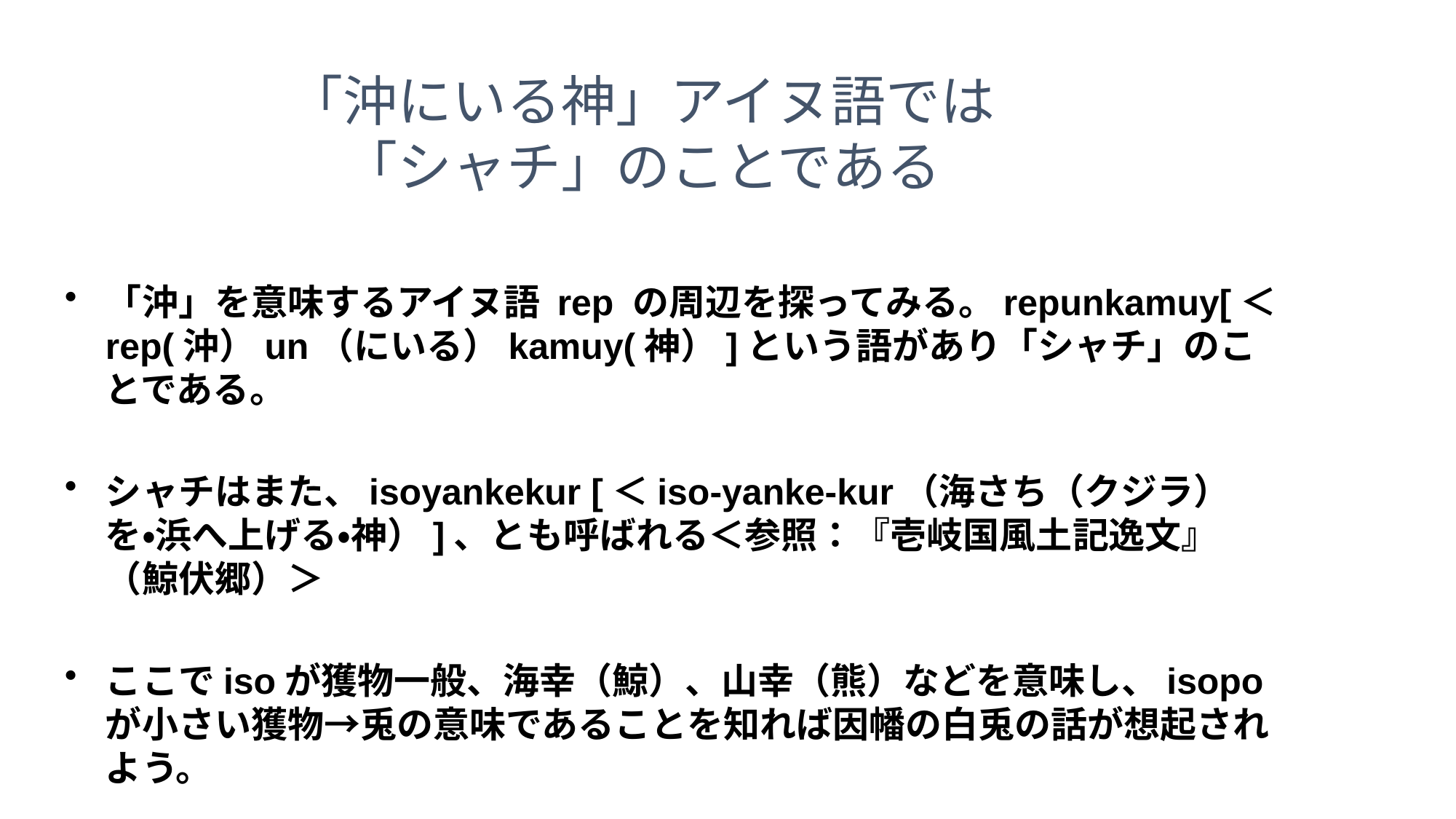

「沖にいる神」アイヌ語では
「シャチ」のことである
「沖」を意味するアイヌ語 rep の周辺を探ってみる。repunkamuy[＜ rep(沖）un（にいる）kamuy(神）]という語があり「シャチ」のことである。

シャチはまた、isoyankekur [＜iso-yanke-kur（海さち（クジラ）を・浜へ上げる・神）]、とも呼ばれる＜参照：『壱岐国風土記逸文』（鯨伏郷）＞

ここでisoが獲物一般、海幸（鯨）、山幸（熊）などを意味し、isopoが小さい獲物→兎の意味であることを知れば因幡の白兎の話が想起されよう。